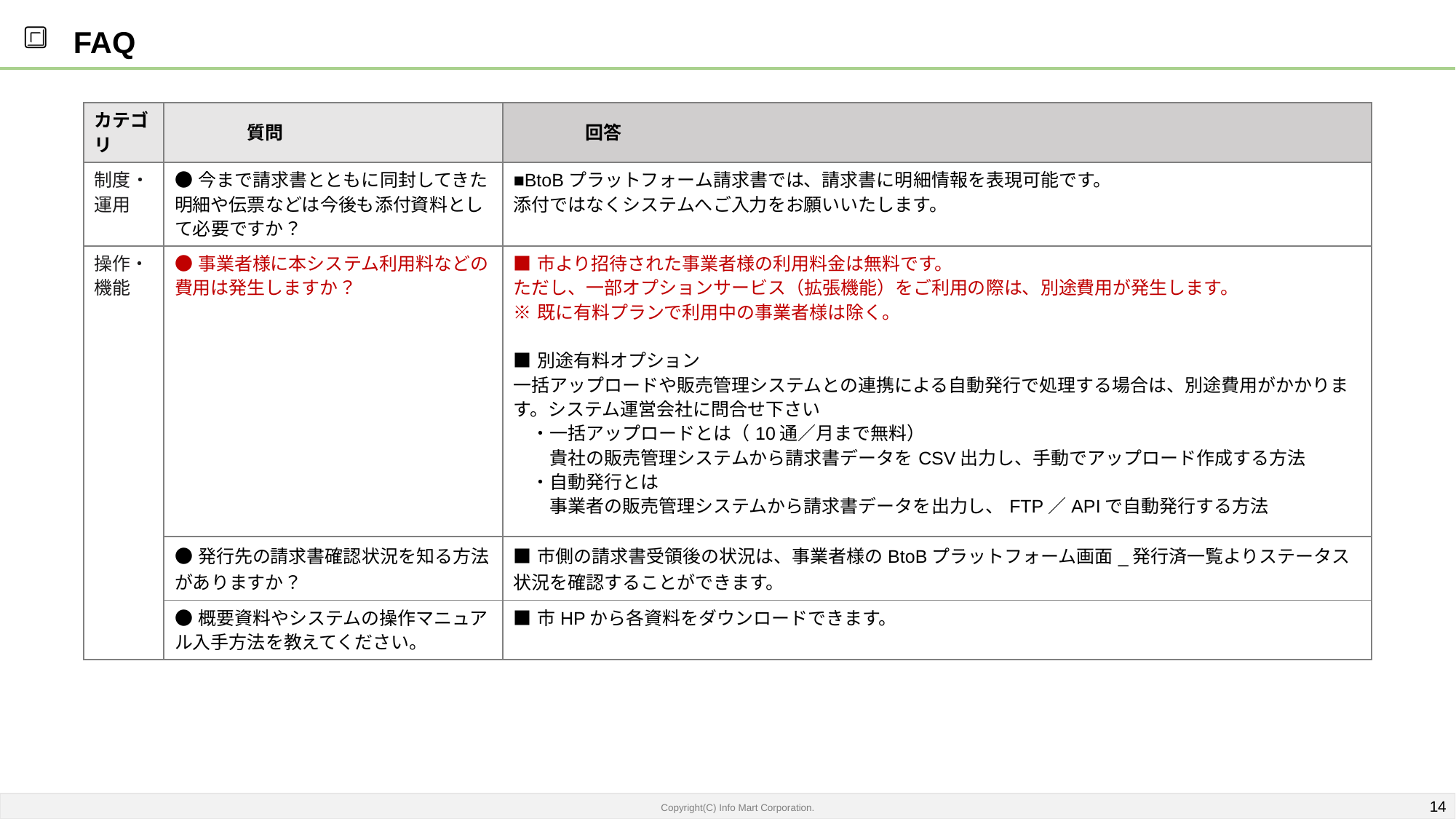

FAQ
| カテゴリ | 質問 | 回答 |
| --- | --- | --- |
| 制度・運用 | ●今まで請求書とともに同封してきた明細や伝票などは今後も添付資料として必要ですか？ | ■BtoBプラットフォーム請求書では、請求書に明細情報を表現可能です。 添付ではなくシステムへご入力をお願いいたします。 |
| 操作・機能 | ●事業者様に本システム利用料などの費用は発生しますか？ | ■市より招待された事業者様の利用料金は無料です。 ただし、一部オプションサービス（拡張機能）をご利用の際は、別途費用が発生します。 ※既に有料プランで利用中の事業者様は除く。 ■別途有料オプション 一括アップロードや販売管理システムとの連携による自動発行で処理する場合は、別途費用がかかります。システム運営会社に問合せ下さい 　・一括アップロードとは（10通／月まで無料） 　　貴社の販売管理システムから請求書データをCSV出力し、手動でアップロード作成する方法 　・自動発行とは 　　事業者の販売管理システムから請求書データを出力し、FTP／APIで自動発行する方法 |
|  | ●発行先の請求書確認状況を知る方法がありますか？ | ■市側の請求書受領後の状況は、事業者様のBtoBプラットフォーム画面\_発行済一覧よりステータス状況を確認することができます。 |
|  | ●概要資料やシステムの操作マニュアル入手方法を教えてください。 | ■市HPから各資料をダウンロードできます。 |